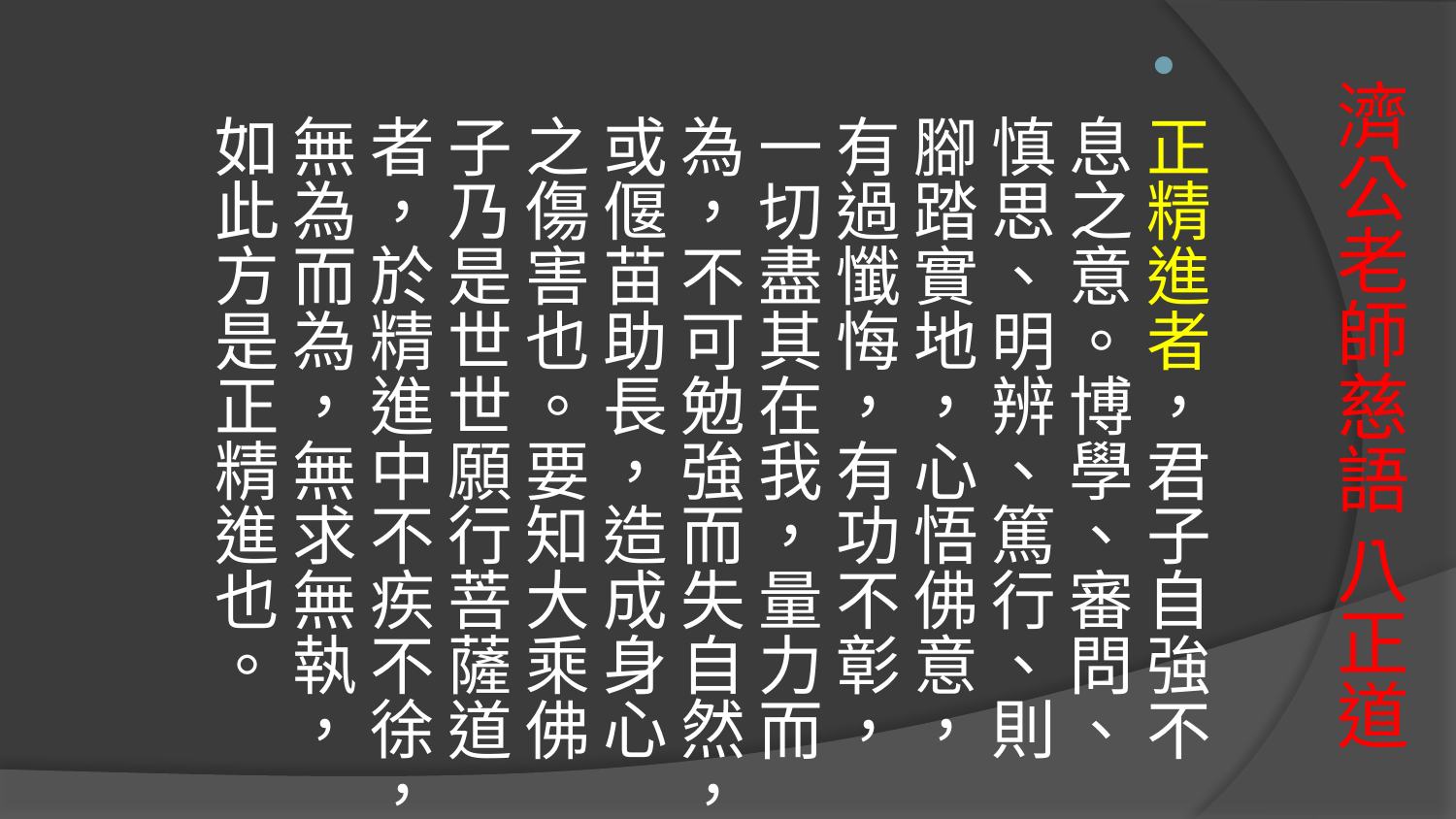

正精進者，君子自強不息之意。博學、審問、慎思、明辨、篤行、則腳踏實地，心悟佛意，有過懺悔，有功不彰，一切盡其在我，量力而為，不可勉強而失自然，或偃苗助長，造成身心之傷害也。要知大乘佛子乃是世世願行菩薩道者，於精進中不疾不徐，無為而為，無求無執，如此方是正精進也。

# 濟公老師慈語 八正道